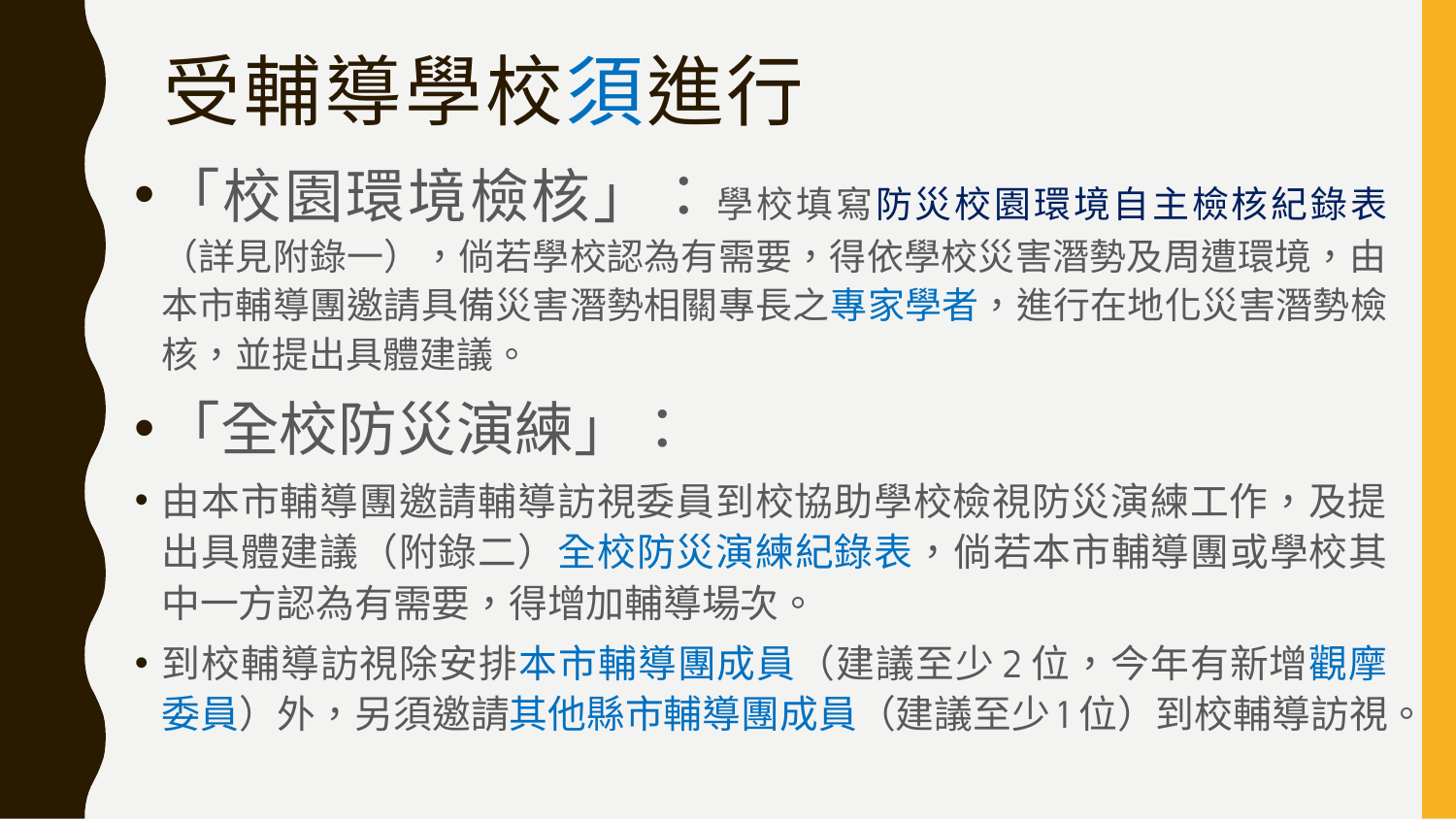

# 受輔導學校須進行
「校園環境檢核」：學校填寫防災校園環境自主檢核紀錄表（詳見附錄一），倘若學校認為有需要，得依學校災害潛勢及周遭環境，由本市輔導團邀請具備災害潛勢相關專長之專家學者，進行在地化災害潛勢檢核，並提出具體建議。
「全校防災演練」：
由本市輔導團邀請輔導訪視委員到校協助學校檢視防災演練工作，及提出具體建議（附錄二）全校防災演練紀錄表，倘若本市輔導團或學校其中一方認為有需要，得增加輔導場次。
到校輔導訪視除安排本市輔導團成員（建議至少2位，今年有新增觀摩委員）外，另須邀請其他縣市輔導團成員（建議至少1位）到校輔導訪視。